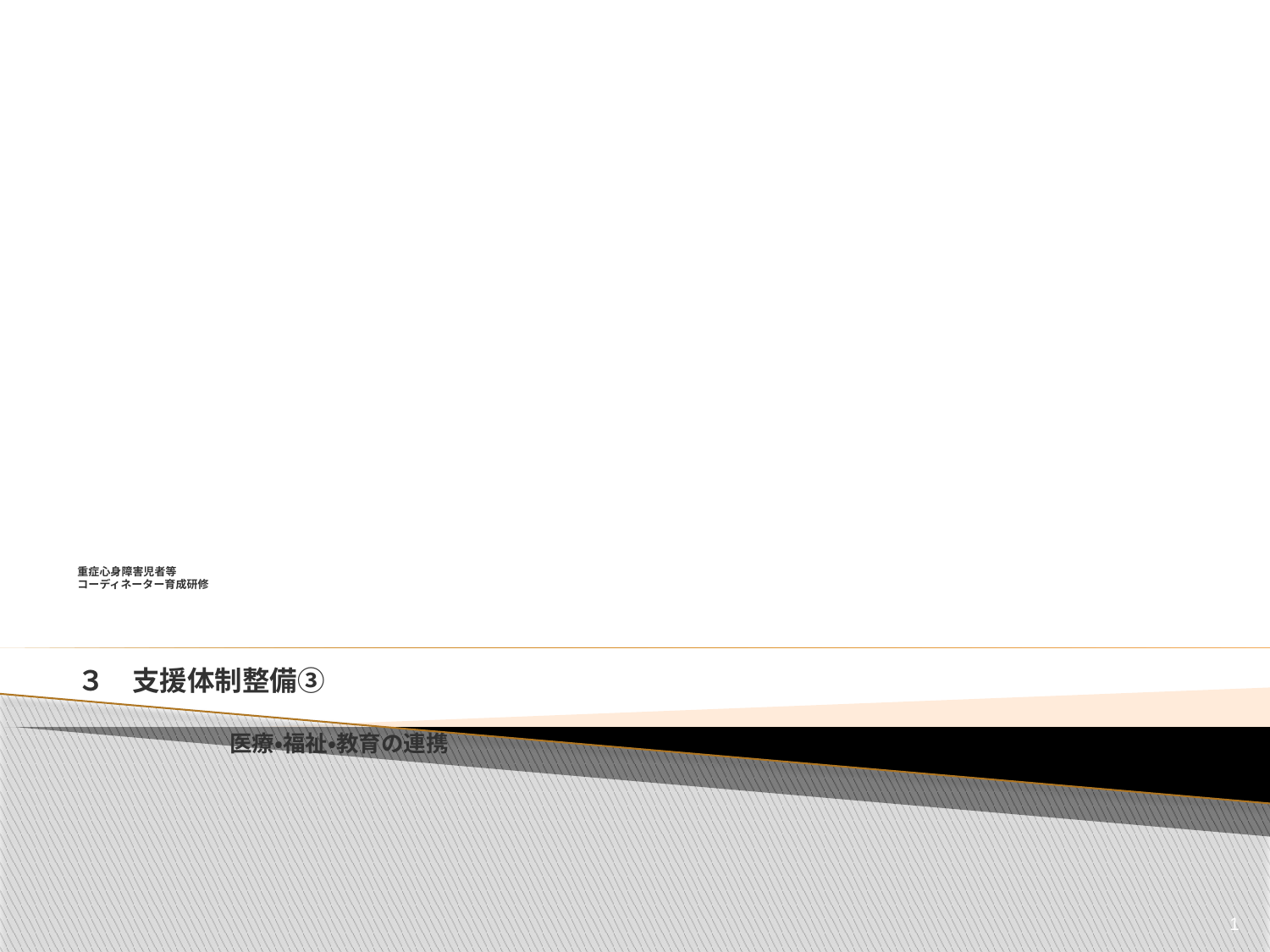

# 重症心身障害児者等 コーディネーター育成研修 ３　支援体制整備③ 　　　　　　　医療・福祉・教育の連携
1